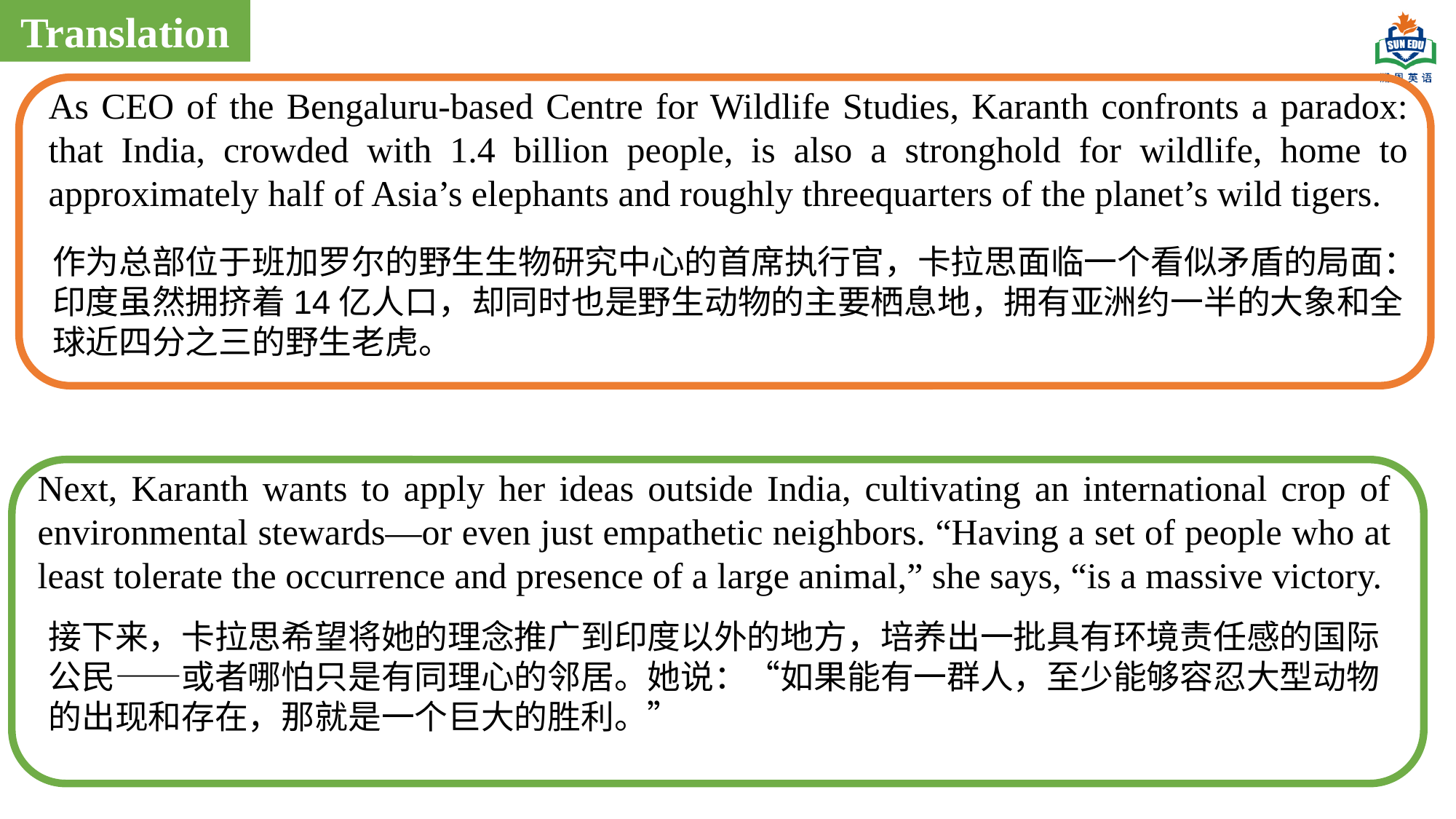

Translation

As CEO of the Bengaluru-based Centre for Wildlife Studies, Karanth confronts a paradox: that India, crowded with 1.4 billion people, is also a stronghold for wildlife, home to approximately half of Asia’s elephants and roughly threequarters of the planet’s wild tigers.
作为总部位于班加罗尔的野生生物研究中心的首席执行官，卡拉思面临一个看似矛盾的局面：印度虽然拥挤着14亿人口，却同时也是野生动物的主要栖息地，拥有亚洲约一半的大象和全球近四分之三的野生老虎。

Next, Karanth wants to apply her ideas outside India, cultivating an international crop of environmental stewards—or even just empathetic neighbors. “Having a set of people who at least tolerate the occurrence and presence of a large animal,” she says, “is a massive victory.
接下来，卡拉思希望将她的理念推广到印度以外的地方，培养出一批具有环境责任感的国际公民——或者哪怕只是有同理心的邻居。她说：“如果能有一群人，至少能够容忍大型动物的出现和存在，那就是一个巨大的胜利。”